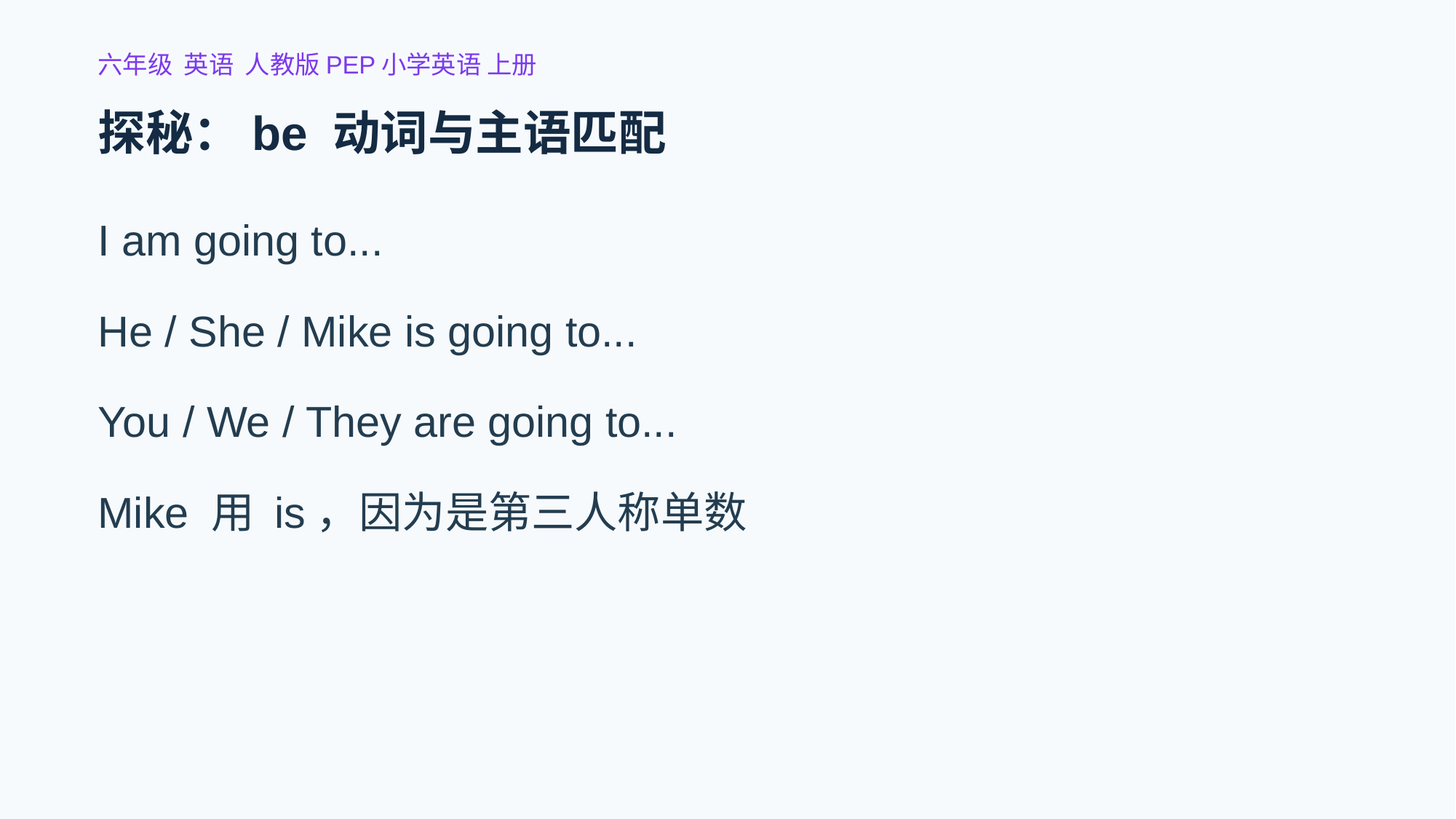

六年级  英语  人教版PEP小学英语 上册
探秘：be 动词与主语匹配
I am going to...
He / She / Mike is going to...
You / We / They are going to...
Mike 用 is，因为是第三人称单数